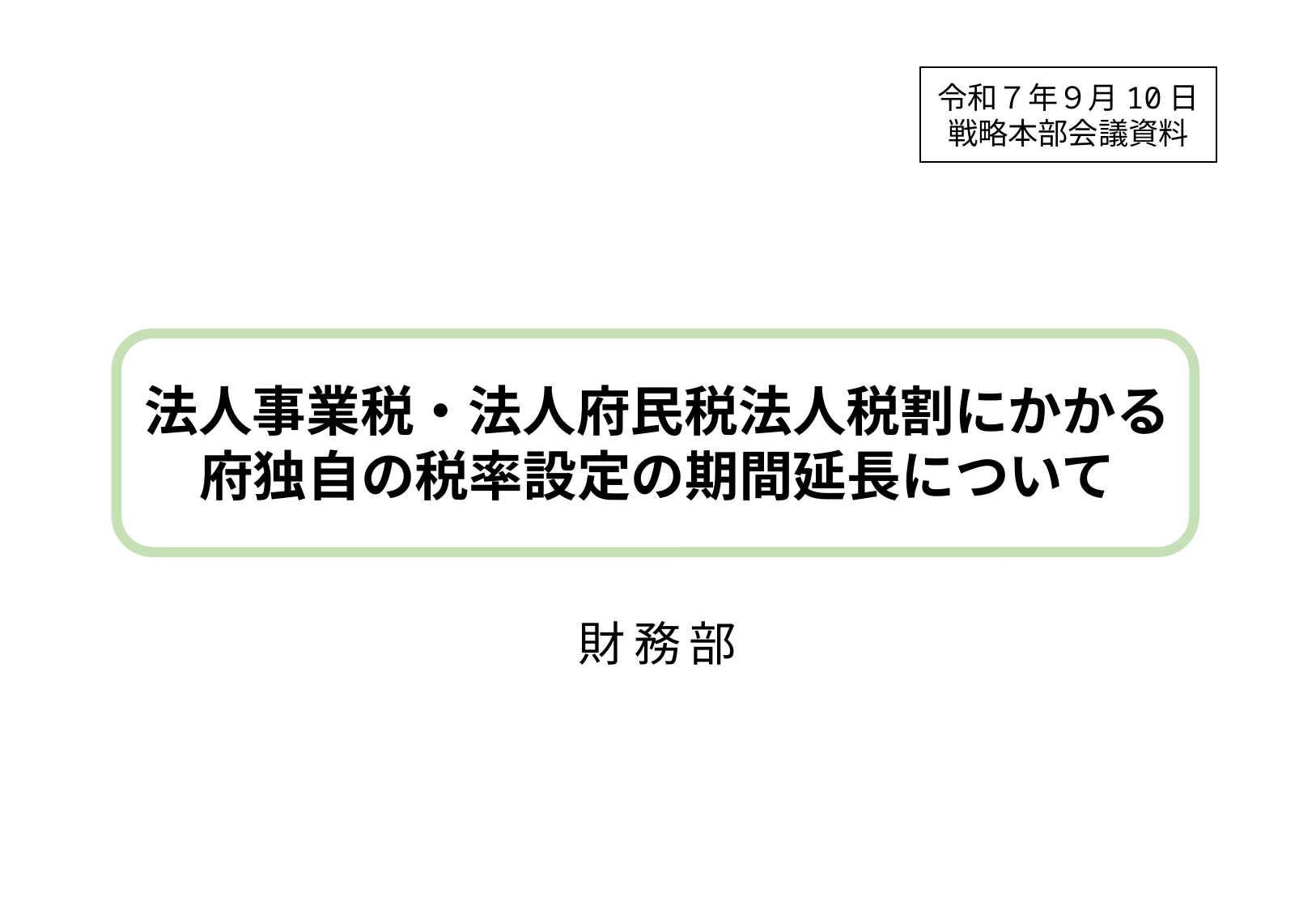

令和７年９月10日
戦略本部会議資料

法人事業税・法人府民税法人税割にかかる
府独自の税率設定の期間延長について
財務部